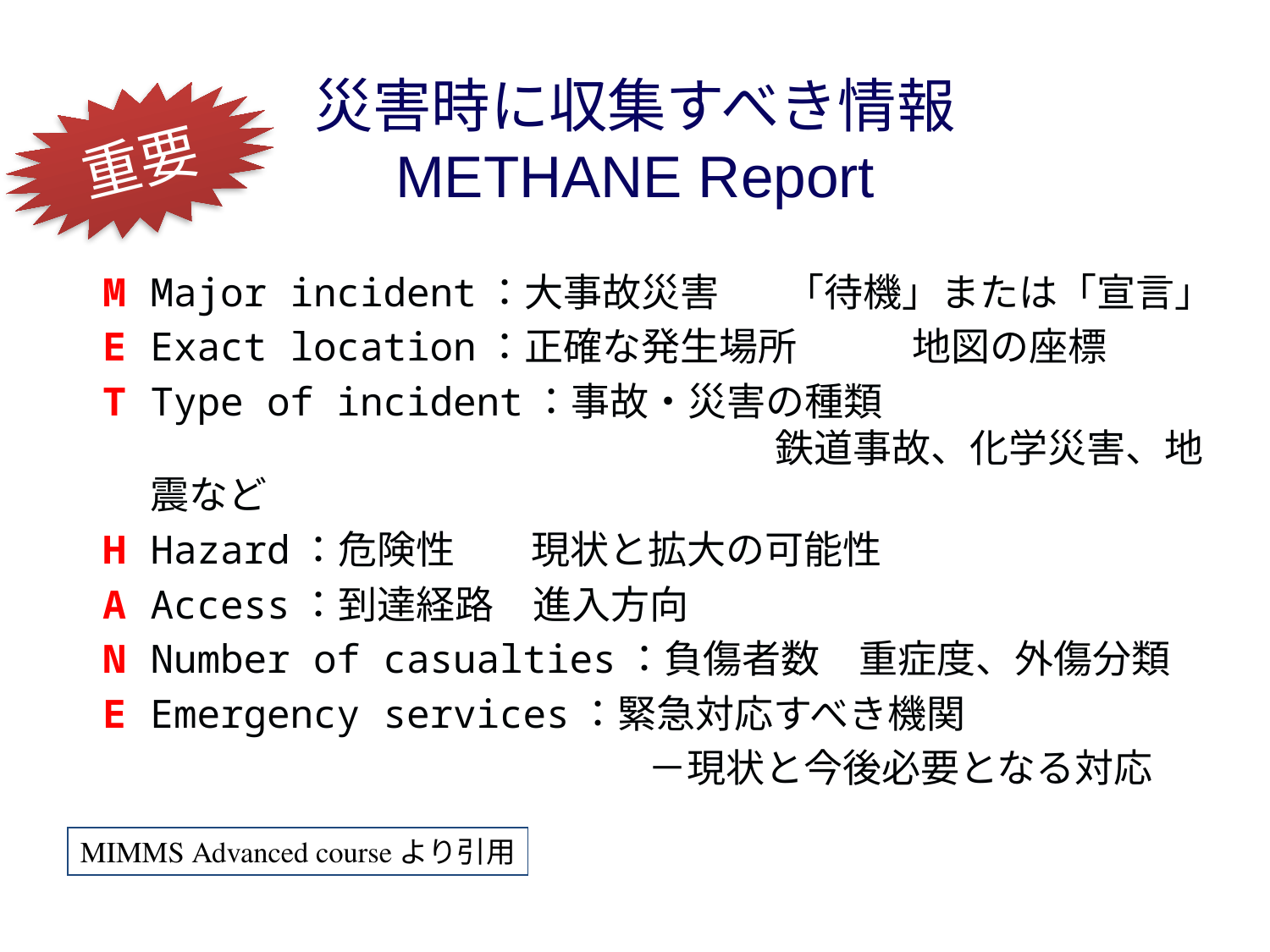

災害時に収集すべき情報
METHANE Report
重要
M	Major incident：大事故災害	「待機」または「宣言」
E	Exact location：正確な発生場所	地図の座標
T	Type of incident：事故・災害の種類
				　　　鉄道事故、化学災害、地震など
H	Hazard：危険性	現状と拡大の可能性
A	Access：到達経路　進入方向
N	Number of casualties：負傷者数　重症度、外傷分類
E	Emergency services：緊急対応すべき機関
　　　　　　　　　　　　　　－現状と今後必要となる対応
MIMMS Advanced courseより引用